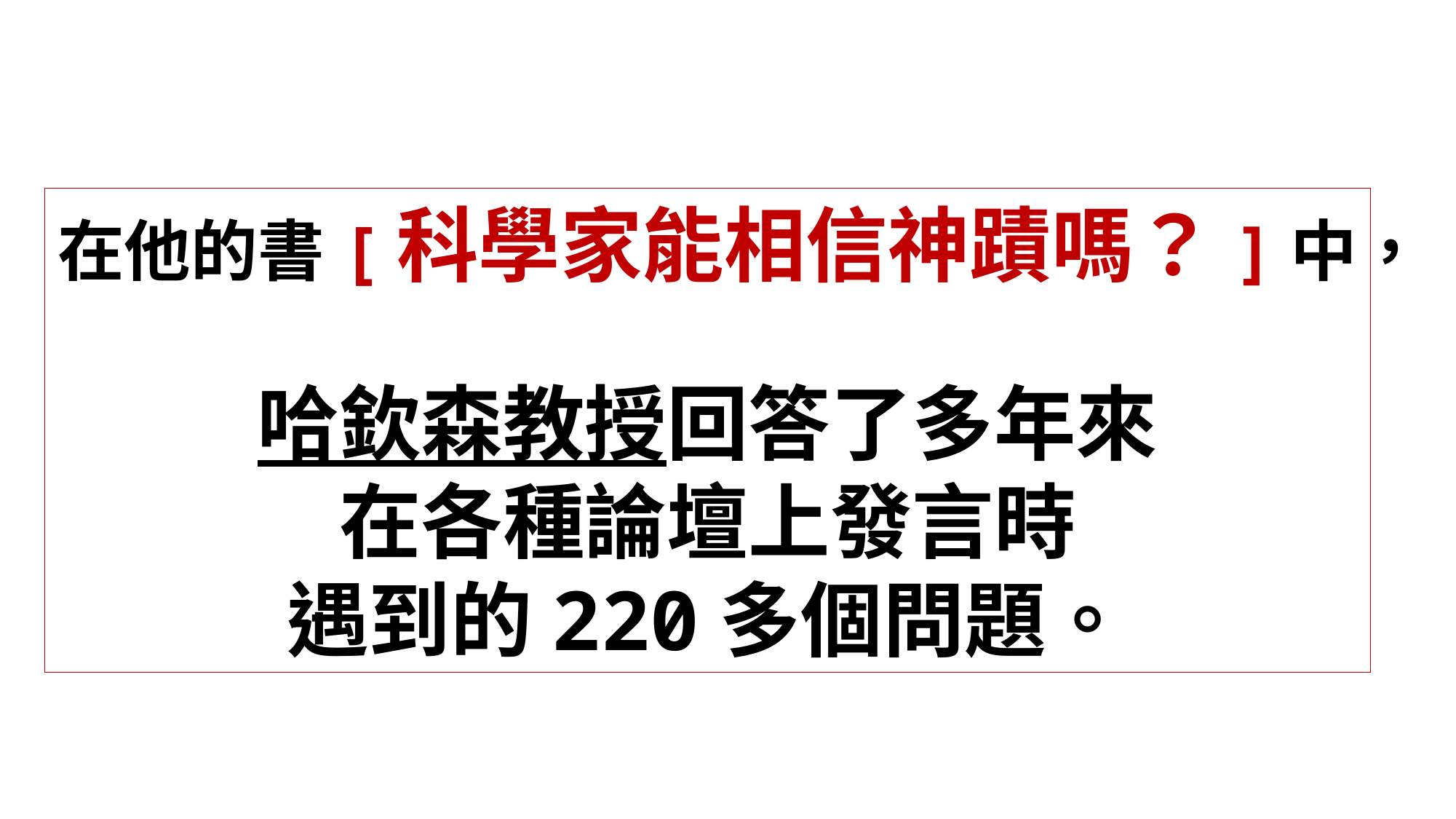

# 在他的書[科學家能相信神蹟嗎？]中， 哈欽森教授回答了多年來 在各種論壇上發言時 遇到的220多個問題。